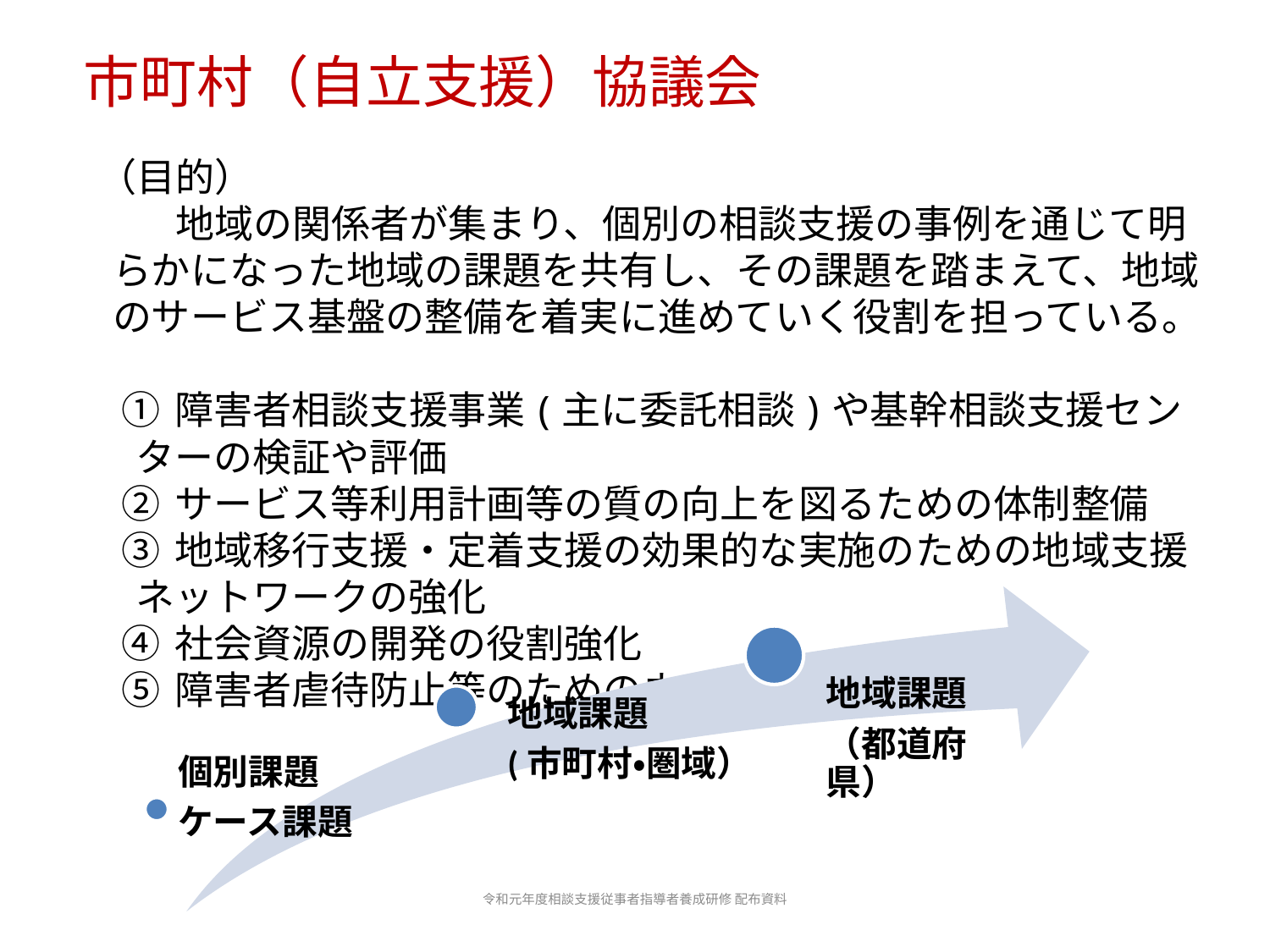

# 市町村（自立支援）協議会
（目的）
　　地域の関係者が集まり、個別の相談支援の事例を通じて明
 らかになった地域の課題を共有し、その課題を踏まえて、地域
 のサービス基盤の整備を着実に進めていく役割を担っている。

① 障害者相談支援事業(主に委託相談)や基幹相談支援セン
 ターの検証や評価
② サービス等利用計画等の質の向上を図るための体制整備
③ 地域移行支援・定着支援の効果的な実施のための地域支援
 ネットワークの強化
④ 社会資源の開発の役割強化
⑤ 障害者虐待防止等のためのネットワークの強化

個別課題
ケース課題
地域課題
(市町村・圏域）
地域課題
（都道府県）
令和元年度相談支援従事者指導者養成研修 配布資料